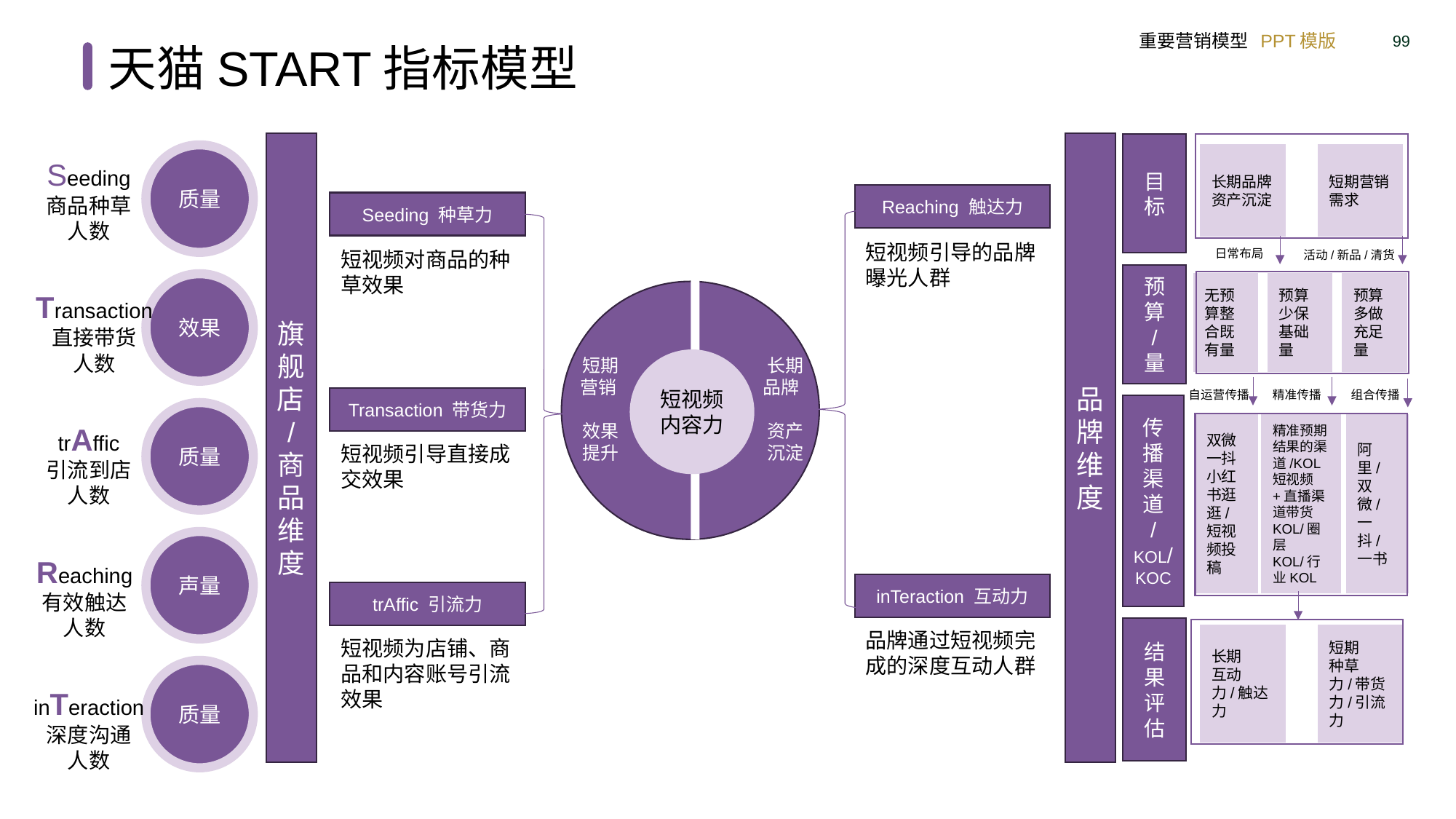

天猫START指标模型
旗舰店/
商品维度
品牌维度
目标

质量
长期品牌资产沉淀
短期营销需求
Seeding
商品种草
人数
Reaching 触达力
短视频引导的品牌曝光人群
Seeding 种草力
短视频对商品的种草效果

Transaction 带货力
短视频引导直接成交效果
trAffic 引流力
短视频为店铺、商品和内容账号引流效果

日常布局
活动/新品/清货
预算
/
量

效果
无预算整合既有量
预算少保基础量
预算多做充足量

短期
营销

效果
提升
长期品牌

资产沉淀
短视频内容力

Transaction
直接带货
人数
自运营传播
精准传播
组合传播
传播渠道
/
KOL/
KOC
质量

双微一抖小红书逛逛/短视频投稿
精准预期结果的渠道/KOL短视频+直播渠道带货KOL/圈层KOL/行业KOL
阿里/双微/一抖/一书
trAffic
引流到店
人数
声量
Reaching
有效触达
人数
inTeraction 互动力
品牌通过短视频完成的深度互动人群
结果评估

长期
互动力/触达力
短期
种草力/带货力/引流力
质量
inTeraction
深度沟通
人数